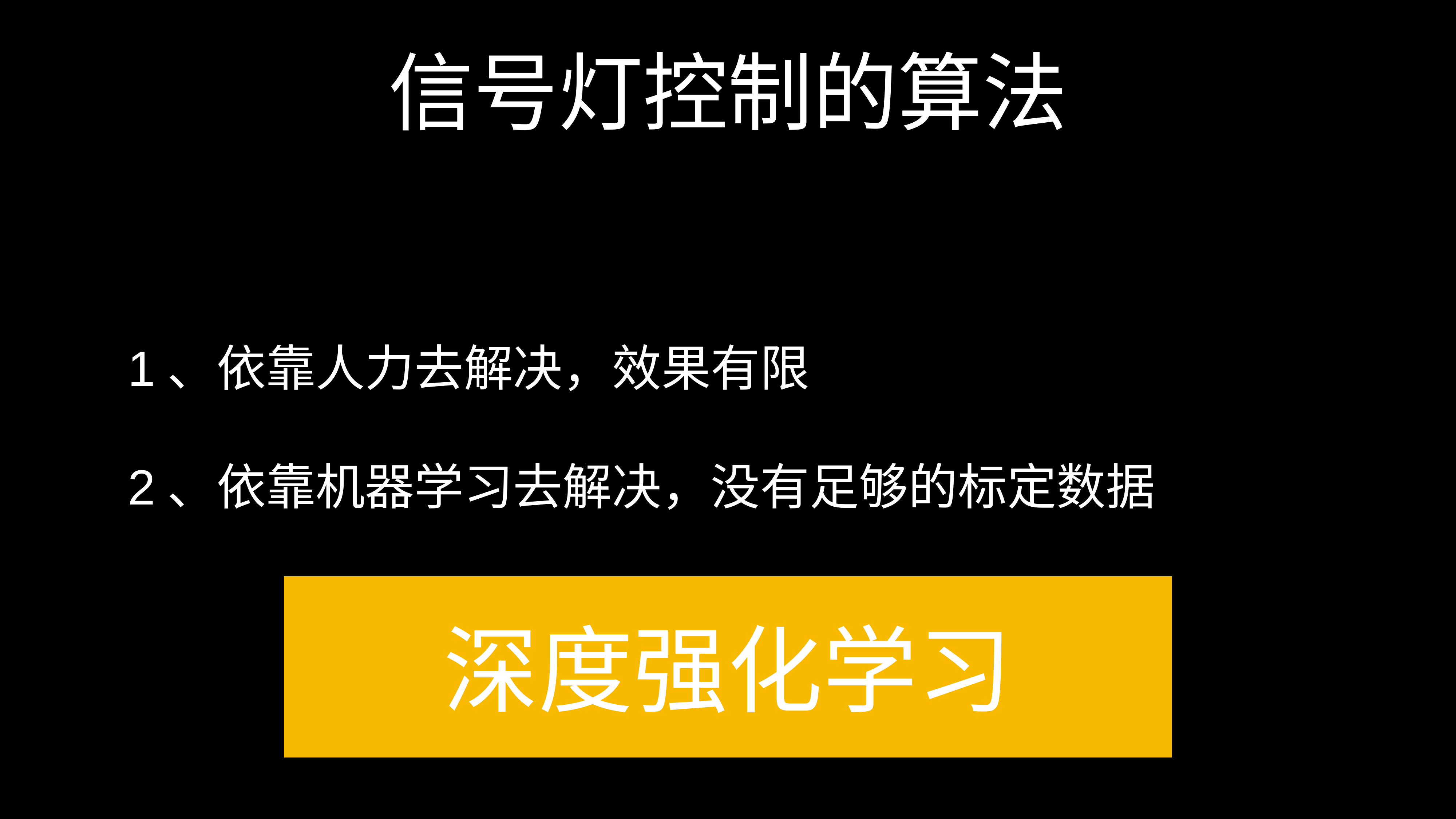

信号灯控制的算法
# 1、依靠人力去解决，效果有限

2、依靠机器学习去解决，没有足够的标定数据
深度强化学习